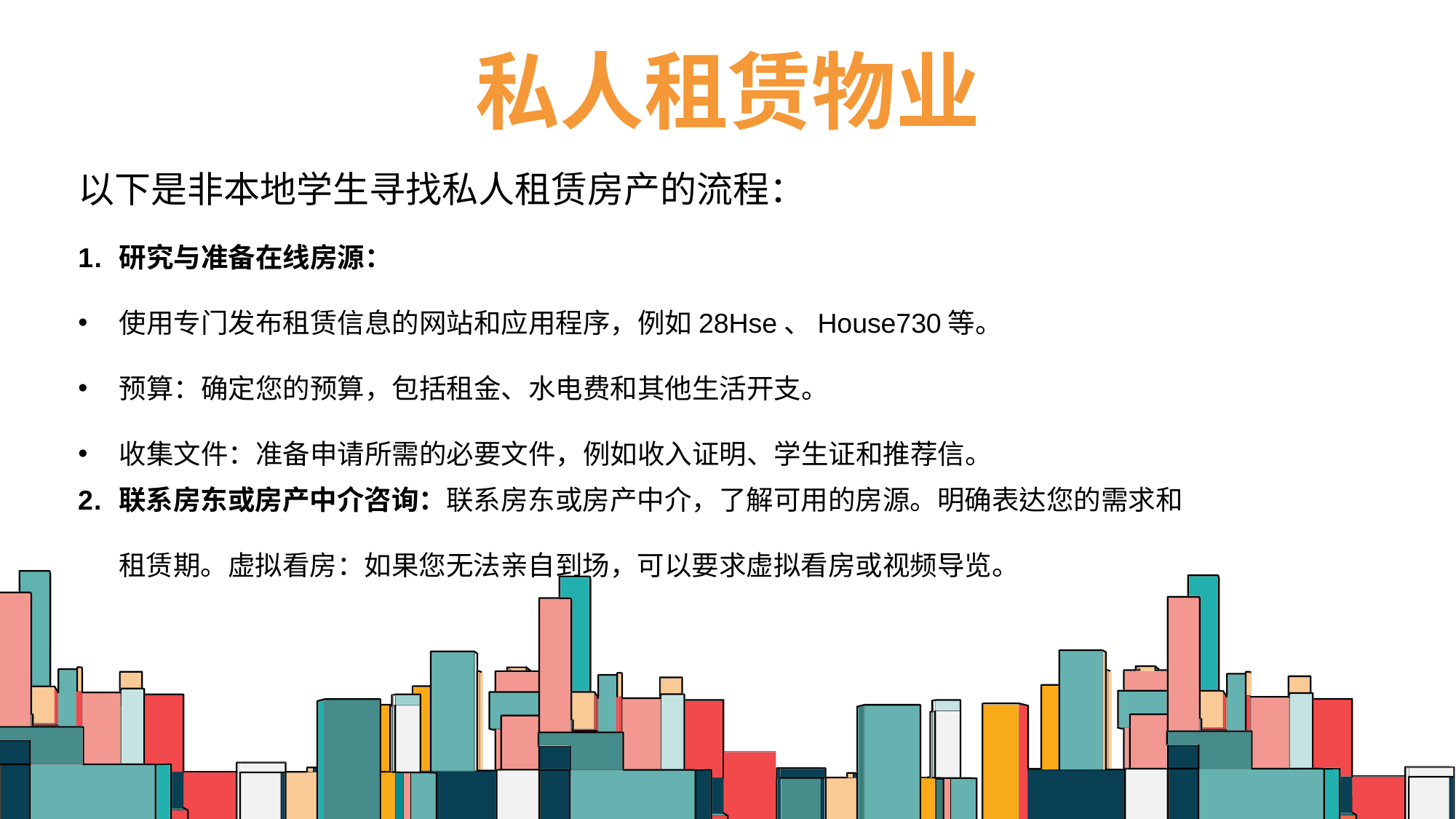

# 私人租赁物业
以下是非本地学生寻找私人租赁房产的流程：
研究与准备在线房源：
使用专门发布租赁信息的网站和应用程序，例如28Hse、House730等。
预算：确定您的预算，包括租金、水电费和其他生活开支。
收集文件：准备申请所需的必要文件，例如收入证明、学生证和推荐信。
联系房东或房产中介咨询：联系房东或房产中介，了解可用的房源。明确表达您的需求和  租赁期。虚拟看房：如果您无法亲自到场，可以要求虚拟看房或视频导览。